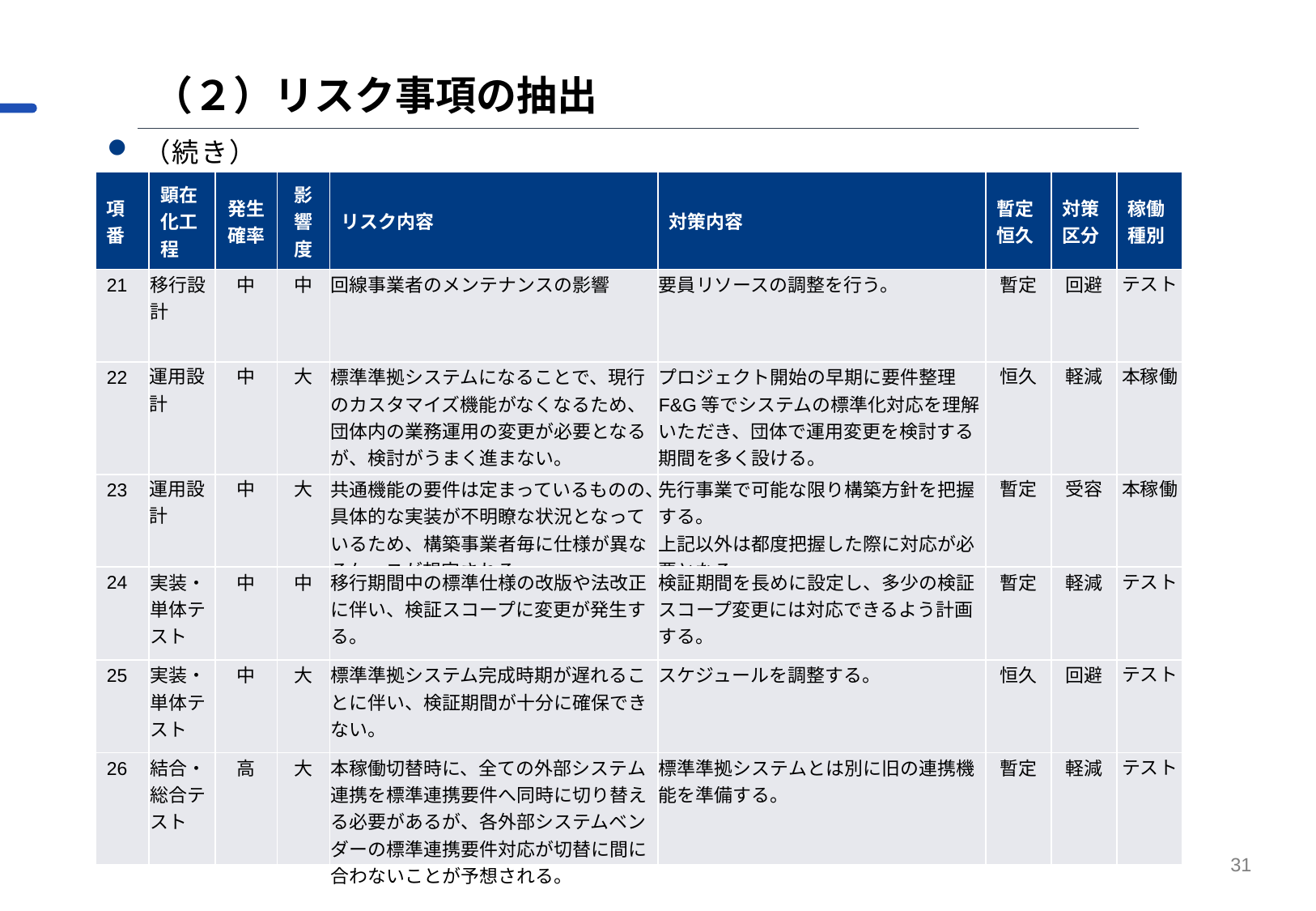

（２）リスク事項の抽出
（続き）
| 項番 | 顕在化工程 | 発生確率 | 影響度 | リスク内容 | 対策内容 | 暫定恒久 | 対策区分 | 稼働種別 |
| --- | --- | --- | --- | --- | --- | --- | --- | --- |
| 21 | 移行設計 | 中 | 中 | 回線事業者のメンテナンスの影響 | 要員リソースの調整を行う。 | 暫定 | 回避 | テスト |
| 22 | 運用設計 | 中 | 大 | 標準準拠システムになることで、現行のカスタマイズ機能がなくなるため、団体内の業務運用の変更が必要となるが、検討がうまく進まない。 | プロジェクト開始の早期に要件整理F&G等でシステムの標準化対応を理解いただき、団体で運用変更を検討する期間を多く設ける。 | 恒久 | 軽減 | 本稼働 |
| 23 | 運用設計 | 中 | 大 | 共通機能の要件は定まっているものの、具体的な実装が不明瞭な状況となっているため、構築事業者毎に仕様が異なるケースが想定される。 | 先行事業で可能な限り構築方針を把握する。 上記以外は都度把握した際に対応が必要となる。 | 暫定 | 受容 | 本稼働 |
| 24 | 実装・単体テスト | 中 | 中 | 移行期間中の標準仕様の改版や法改正に伴い、検証スコープに変更が発生する。 | 検証期間を長めに設定し、多少の検証スコープ変更には対応できるよう計画する。 | 暫定 | 軽減 | テスト |
| 25 | 実装・単体テスト | 中 | 大 | 標準準拠システム完成時期が遅れることに伴い、検証期間が十分に確保できない。 | スケジュールを調整する。 | 恒久 | 回避 | テスト |
| 26 | 結合・総合テスト | 高 | 大 | 本稼働切替時に、全ての外部システム連携を標準連携要件へ同時に切り替える必要があるが、各外部システムベンダーの標準連携要件対応が切替に間に合わないことが予想される。 | 標準準拠システムとは別に旧の連携機能を準備する。 | 暫定 | 軽減 | テスト |
31